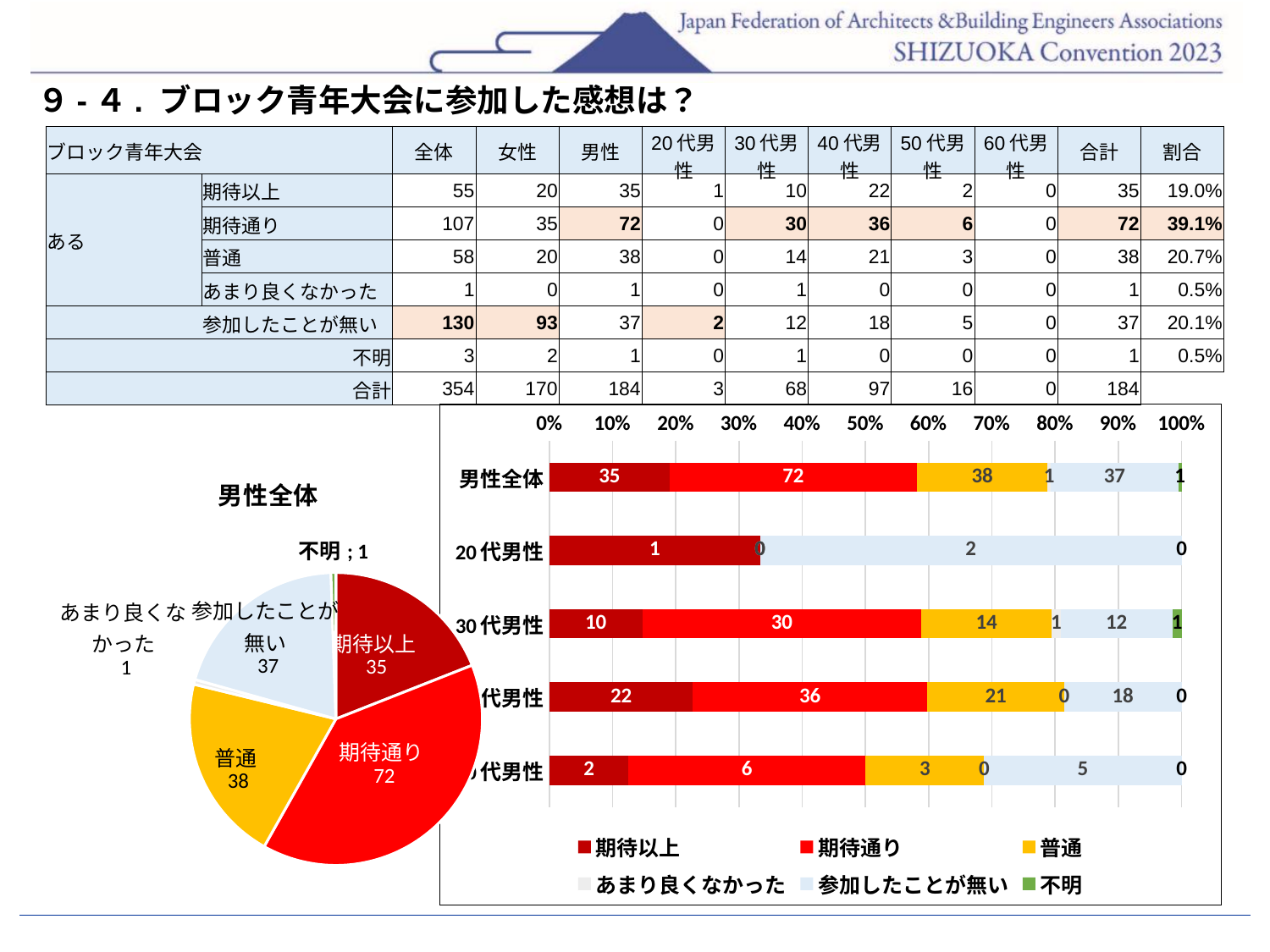

９-４. ブロック青年大会に参加した感想は？
| ブロック青年大会 |  | 全体 | 女性 | 男性 | 20代男性 | 30代男性 | 40代男性 | 50代男性 | 60代男性 | 合計 | 割合 |
| --- | --- | --- | --- | --- | --- | --- | --- | --- | --- | --- | --- |
| ある | 期待以上 | 55 | 20 | 35 | 1 | 10 | 22 | 2 | 0 | 35 | 19.0% |
|  | 期待通り | 107 | 35 | 72 | 0 | 30 | 36 | 6 | 0 | 72 | 39.1% |
|  | 普通 | 58 | 20 | 38 | 0 | 14 | 21 | 3 | 0 | 38 | 20.7% |
|  | あまり良くなかった | 1 | 0 | 1 | 0 | 1 | 0 | 0 | 0 | 1 | 0.5% |
|  | 参加したことが無い | 130 | 93 | 37 | 2 | 12 | 18 | 5 | 0 | 37 | 20.1% |
|  | 不明 | 3 | 2 | 1 | 0 | 1 | 0 | 0 | 0 | 1 | 0.5% |
| 合計 |  | 354 | 170 | 184 | 3 | 68 | 97 | 16 | 0 | 184 |  |

### Chart

| Category | 期待以上 | 期待通り | 普通 | あまり良くなかった | 参加したことが無い | 不明 |
|---|---|---|---|---|---|---|
| 男性全体 | 35.0 | 72.0 | 38.0 | 1.0 | 37.0 | 1.0 |
| 20代男性 | 1.0 | 0.0 | 0.0 | 0.0 | 2.0 | 0.0 |
| 30代男性 | 10.0 | 30.0 | 14.0 | 1.0 | 12.0 | 1.0 |
| 40代男性 | 22.0 | 36.0 | 21.0 | 0.0 | 18.0 | 0.0 |
| 50代男性 | 2.0 | 6.0 | 3.0 | 0.0 | 5.0 | 0.0 |

### Chart:

| Category | 男性全体 |
|---|---|
| 期待以上 | 35.0 |
| 期待通り | 72.0 |
| 普通 | 38.0 |
| あまり良くなかった | 1.0 |
| 参加したことが無い | 37.0 |
| 不明 | 1.0 |